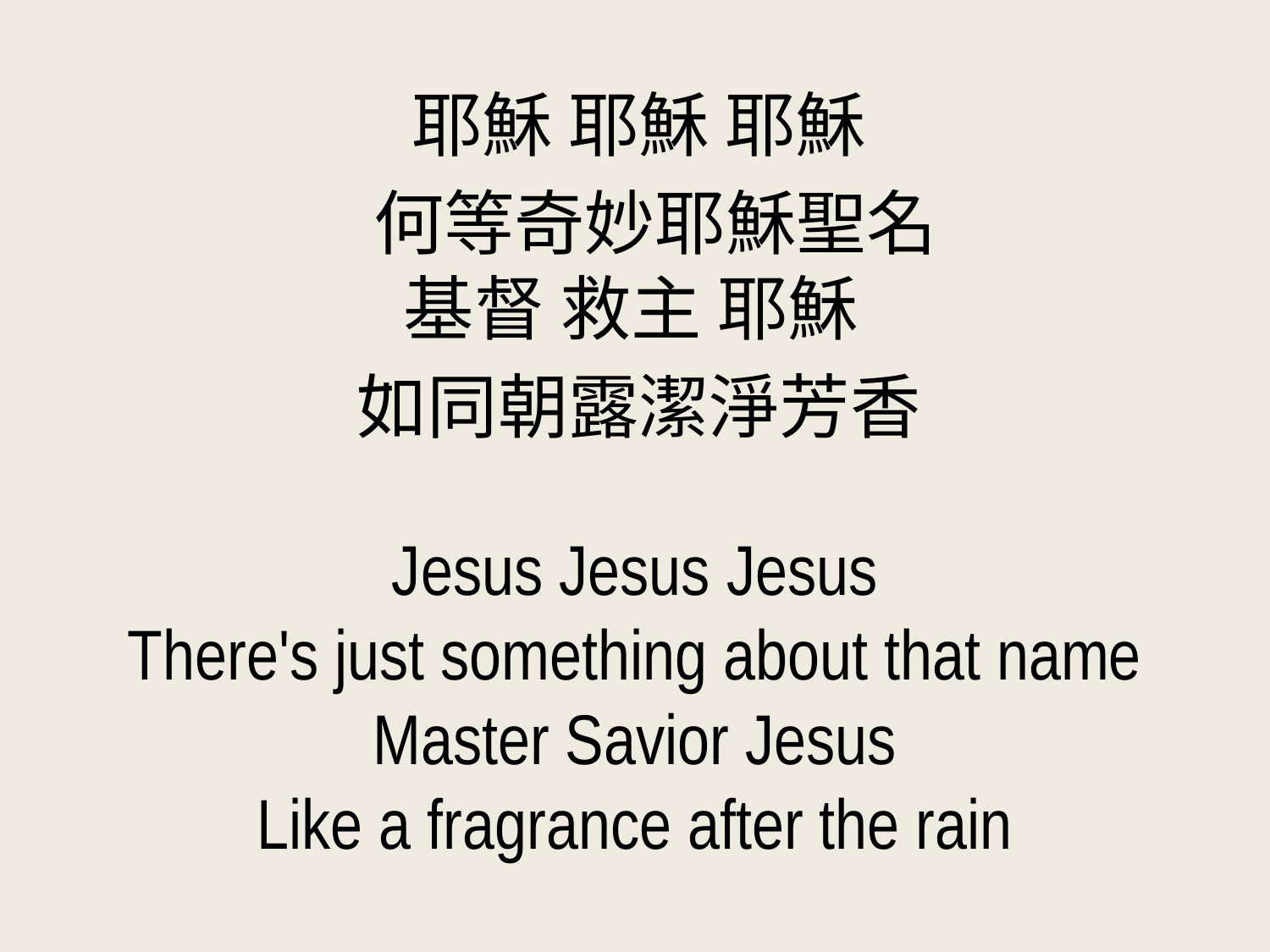

耶穌 耶穌 耶穌
 何等奇妙耶穌聖名
基督 救主 耶穌
如同朝露潔淨芳香
Jesus Jesus Jesus
There's just something about that name
Master Savior Jesus
Like a fragrance after the rain